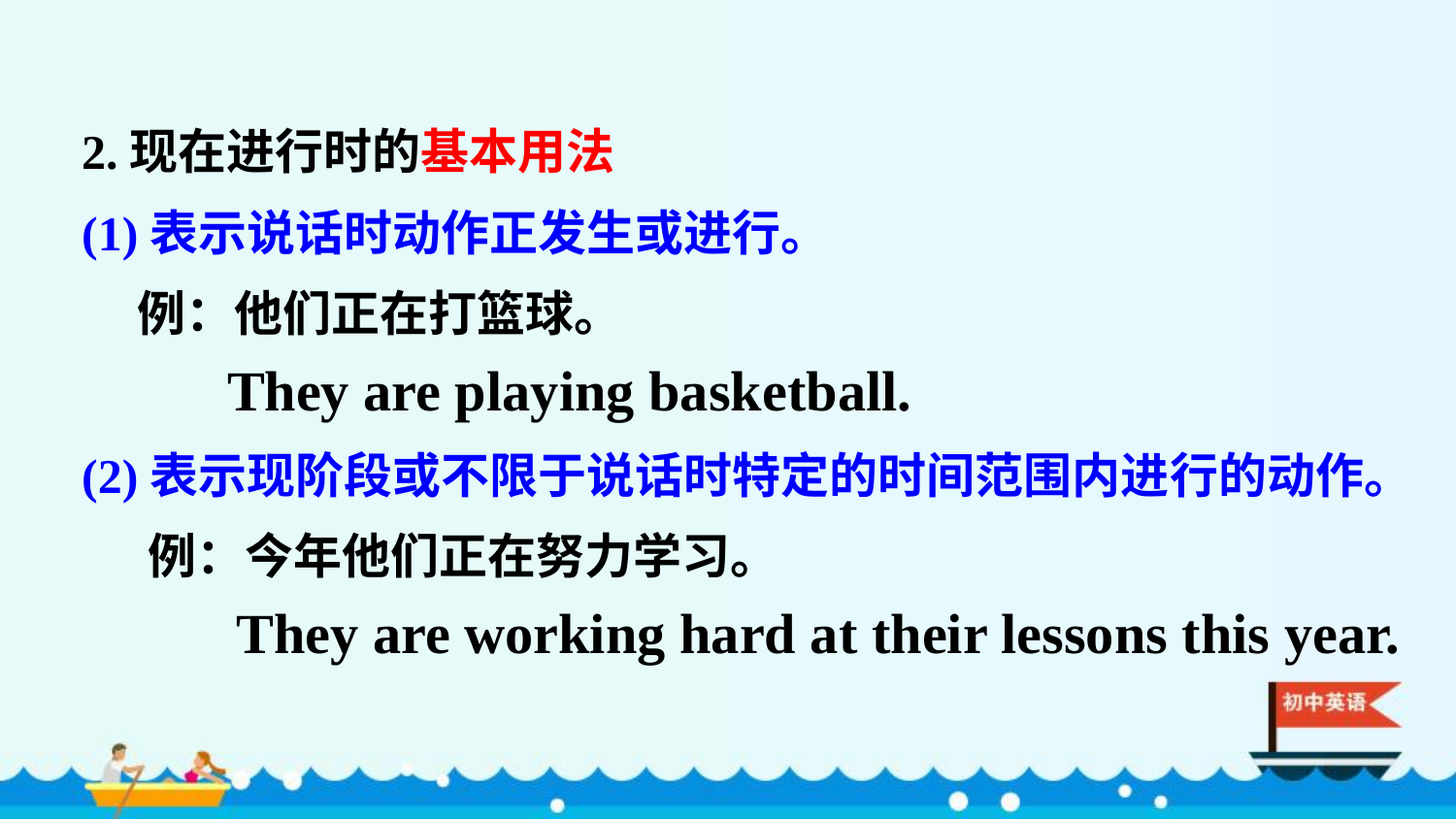

2.现在进行时的基本用法
(1)表示说话时动作正发生或进行。
    例：他们正在打篮球。
            They are playing basketball.
(2)表示现阶段或不限于说话时特定的时间范围内进行的动作。
     例：今年他们正在努力学习。
           They are working hard at their lessons this year.